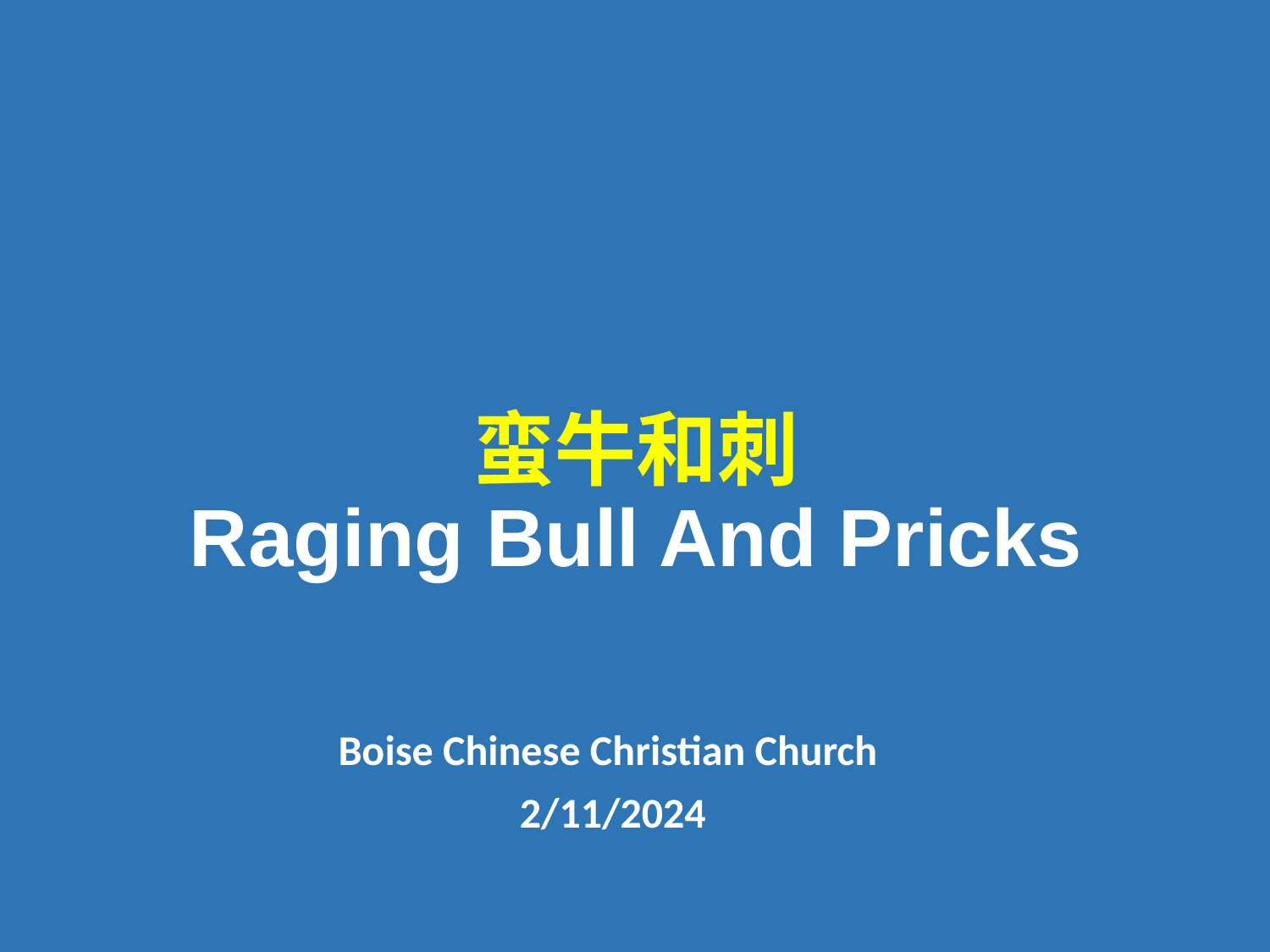

# 蛮牛和刺 Raging Bull And Pricks
Boise Chinese Christian Church
2/11/2024